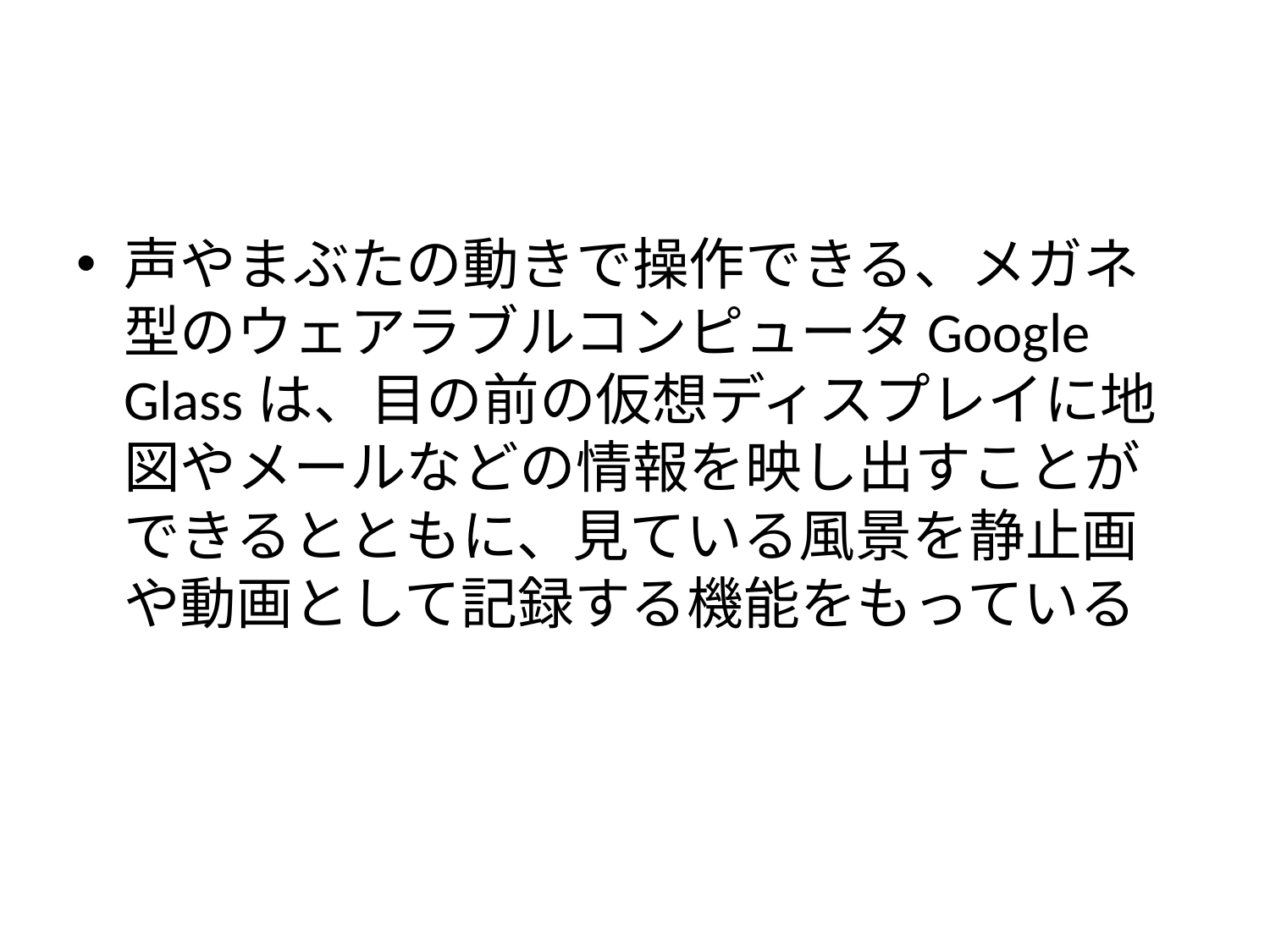

声やまぶたの動きで操作できる、メガネ型のウェアラブルコンピュータGoogle Glassは、目の前の仮想ディスプレイに地図やメールなどの情報を映し出すことができるとともに、見ている風景を静止画や動画として記録する機能をもっている